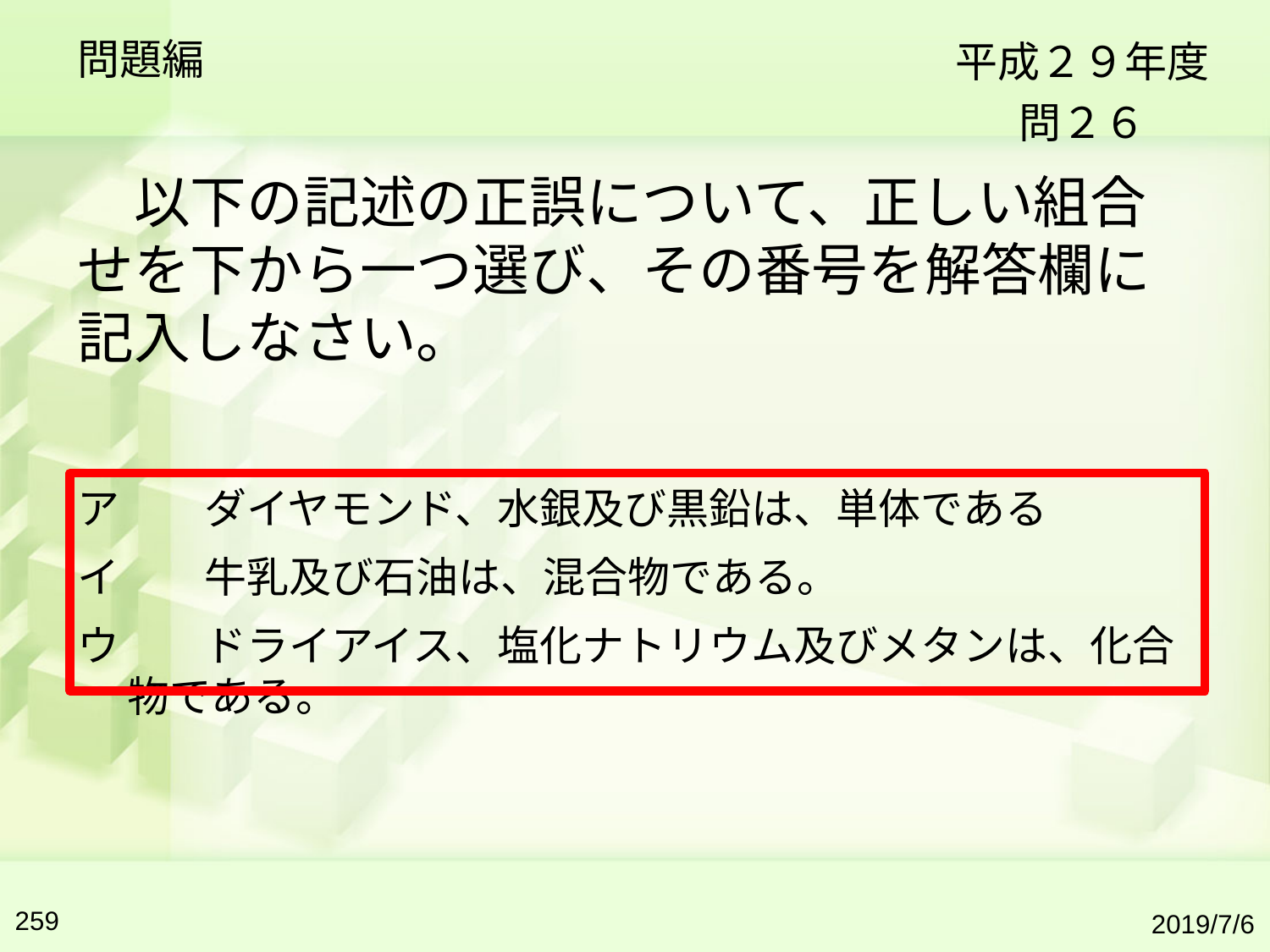

問題編
平成２９年度
問２６
　以下の記述の正誤について、正しい組合せを下から一つ選び、その番号を解答欄に記入しなさい。

ア　　ダイヤモンド、水銀及び黒鉛は、単体である
イ　　牛乳及び石油は、混合物である。
ウ　　ドライアイス、塩化ナトリウム及びメタンは、化合物である。
259
2019/7/6